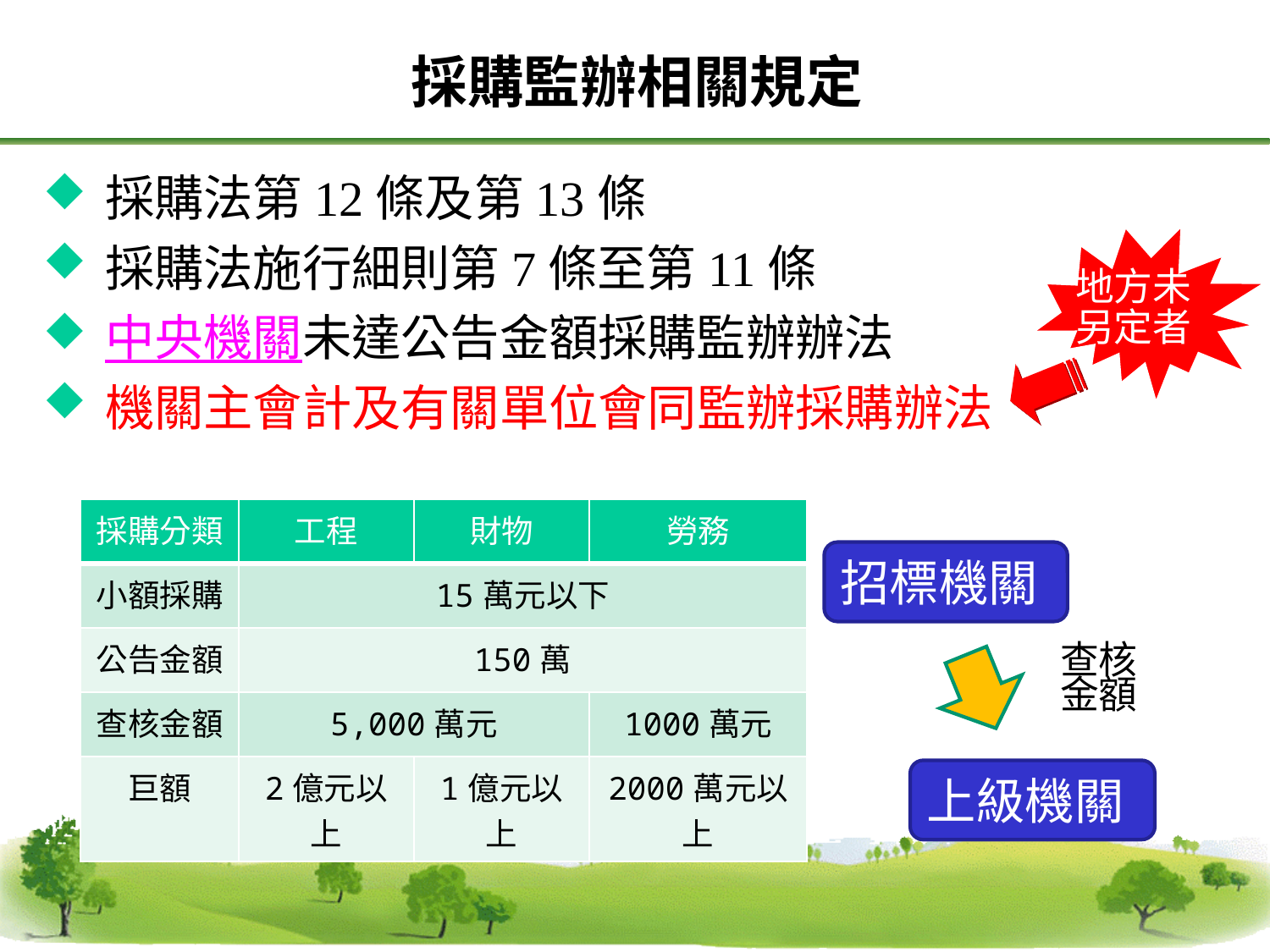

採購監辦相關規定
採購法第12條及第13條
採購法施行細則第7條至第11條
中央機關未達公告金額採購監辦辦法
機關主會計及有關單位會同監辦採購辦法

地方未另定者

| 採購分類 | 工程 | 財物 | 勞務 |
| --- | --- | --- | --- |
| 小額採購 | 15萬元以下 |  |  |
| 公告金額 | 150萬 |  |  |
| 查核金額 | 5,000萬元 |  | 1000萬元 |
| 巨額 | 2億元以上 | 1億元以上 | 2000萬元以上 |
招標機關
查核金額

上級機關